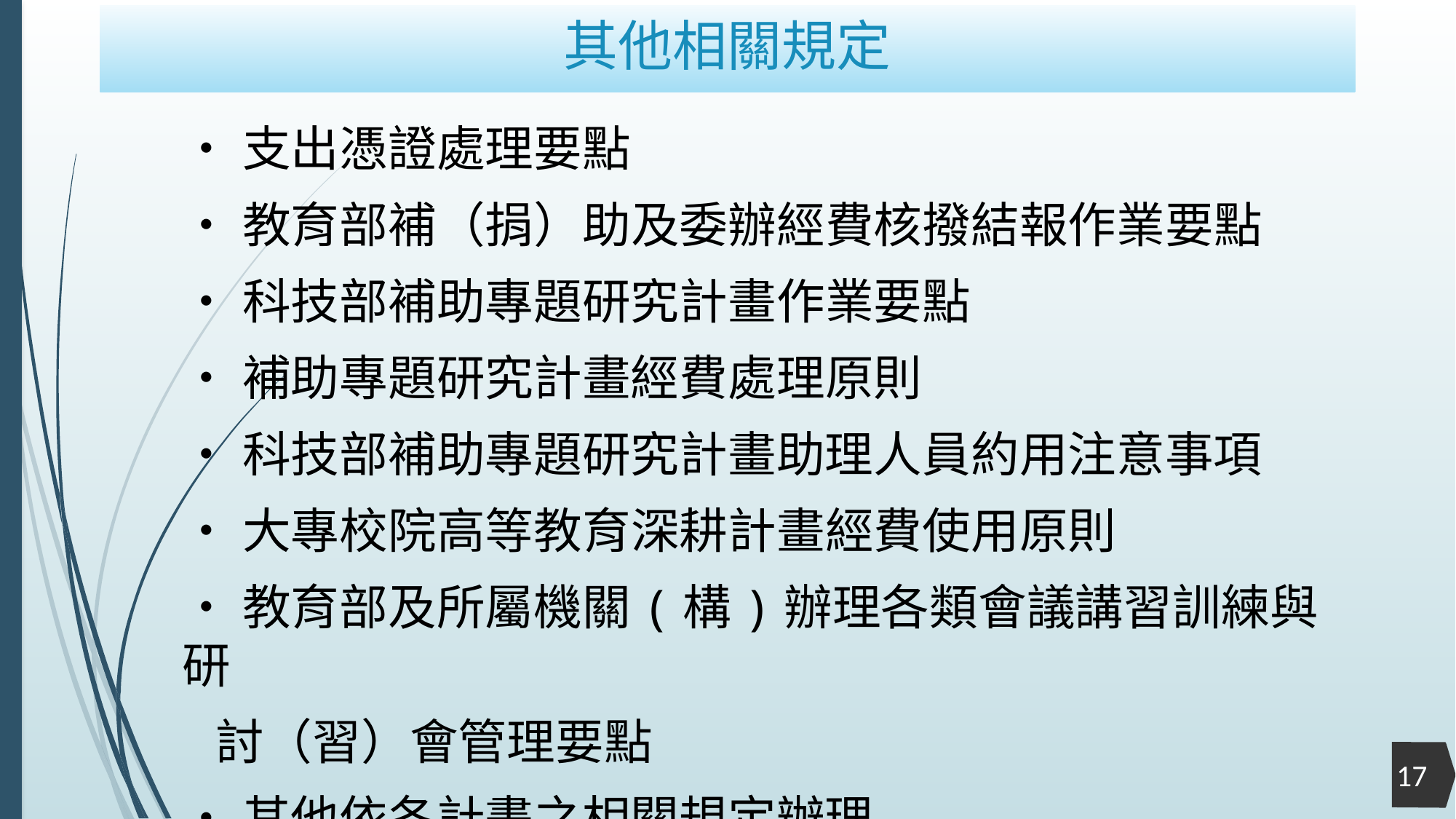

# 其他相關規定
•支出憑證處理要點
•教育部補（捐）助及委辦經費核撥結報作業要點
•科技部補助專題研究計畫作業要點
•補助專題研究計畫經費處理原則
•科技部補助專題研究計畫助理人員約用注意事項
•大專校院高等教育深耕計畫經費使用原則
•教育部及所屬機關(構)辦理各類會議講習訓練與研
  討（習）會管理要點
•其他依各計畫之相關規定辦理
17